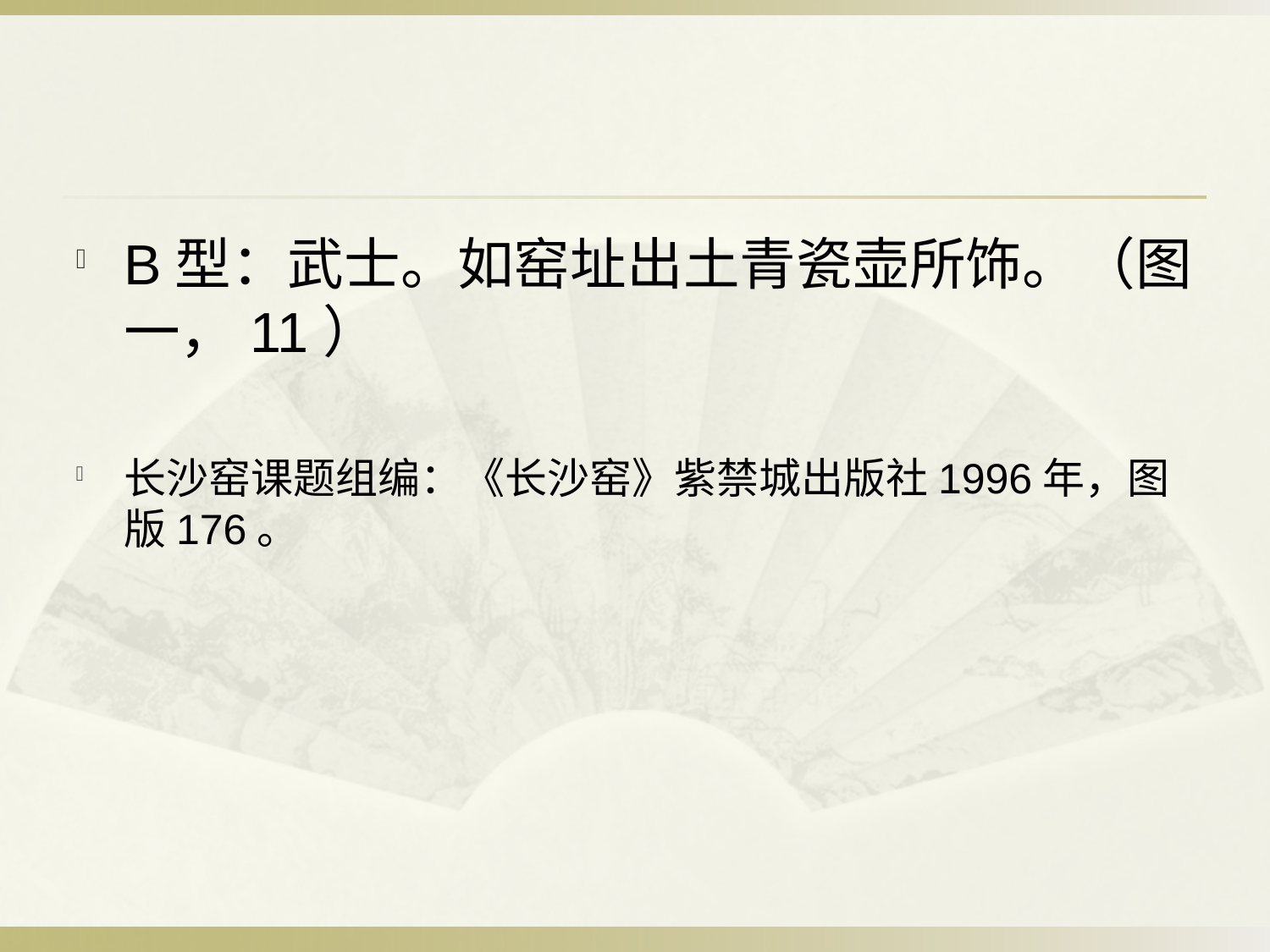

#
B型：武士。如窑址出土青瓷壶所饰。（图一，11）

长沙窑课题组编：《长沙窑》紫禁城出版社1996年，图版176。